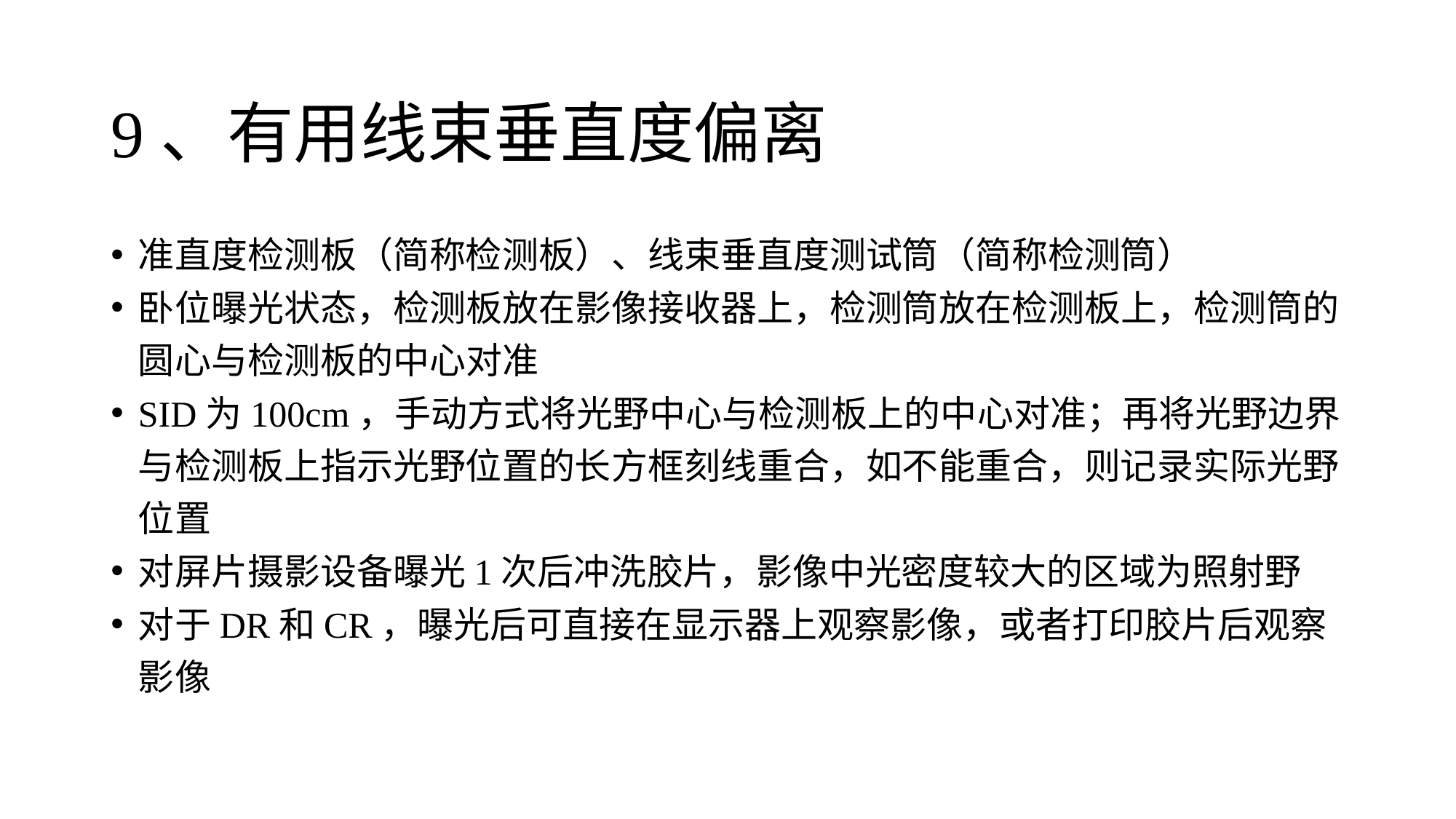

# 9、有用线束垂直度偏离
准直度检测板（简称检测板）、线束垂直度测试筒（简称检测筒）
卧位曝光状态，检测板放在影像接收器上，检测筒放在检测板上，检测筒的圆心与检测板的中心对准
SID为100cm，手动方式将光野中心与检测板上的中心对准；再将光野边界与检测板上指示光野位置的长方框刻线重合，如不能重合，则记录实际光野位置
对屏片摄影设备曝光1次后冲洗胶片，影像中光密度较大的区域为照射野
对于DR和CR，曝光后可直接在显示器上观察影像，或者打印胶片后观察影像